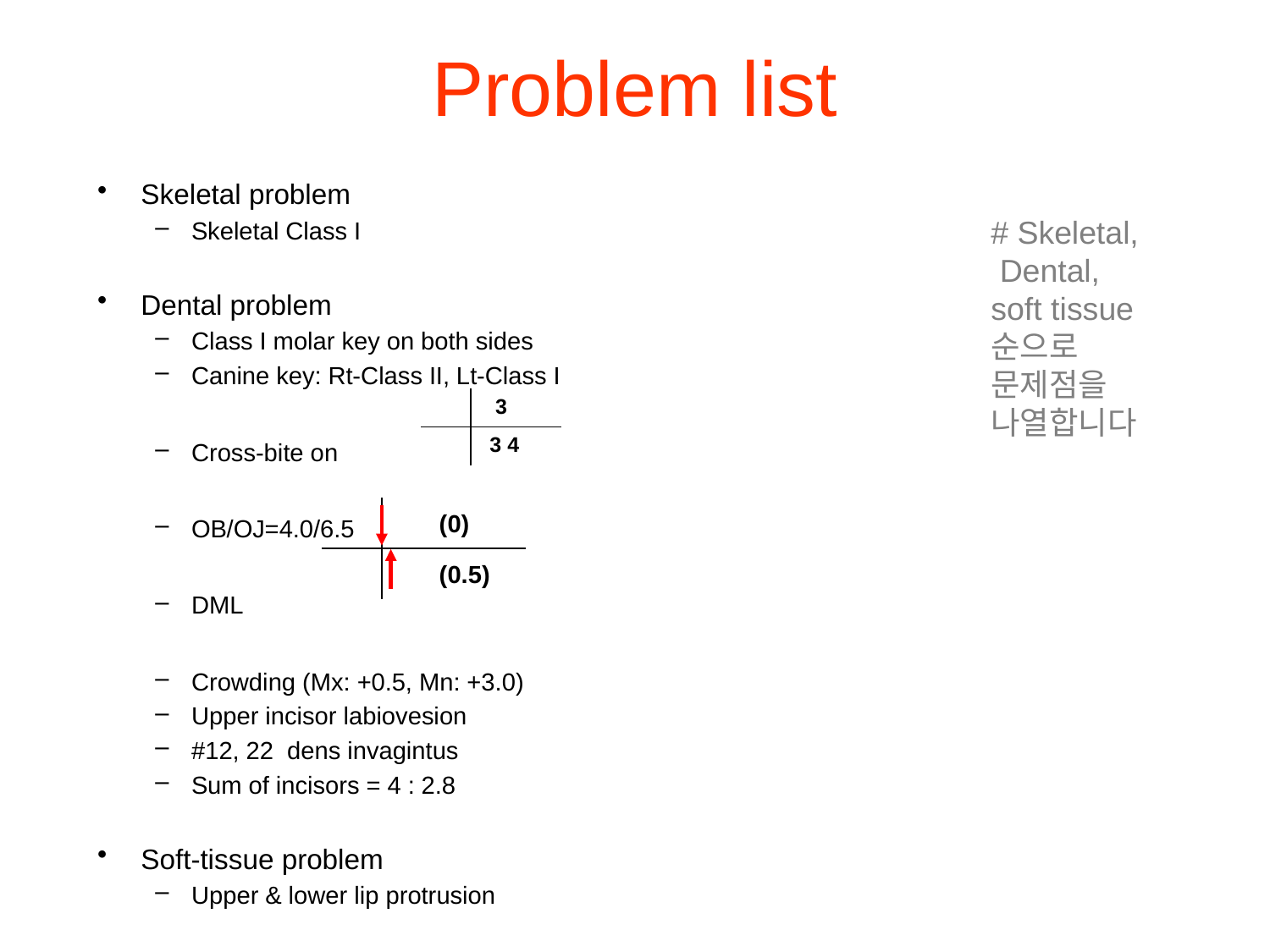

# Problem list
Skeletal problem
Skeletal Class I

Dental problem
Class I molar key on both sides
Canine key: Rt-Class II, Lt-Class I

Cross-bite on

OB/OJ=4.0/6.5

DML

Crowding (Mx: +0.5, Mn: +3.0)
Upper incisor labiovesion
#12, 22  dens invagintus
Sum of incisors = 4 : 2.8

Soft-tissue problem
Upper & lower lip protrusion
# Skeletal,
 Dental,
soft tissue
순으로 문제점을
나열합니다
|  | 3 |
| --- | --- |
|  | 3 4 |
|  | (0) |
| --- | --- |
|  | (0.5) |